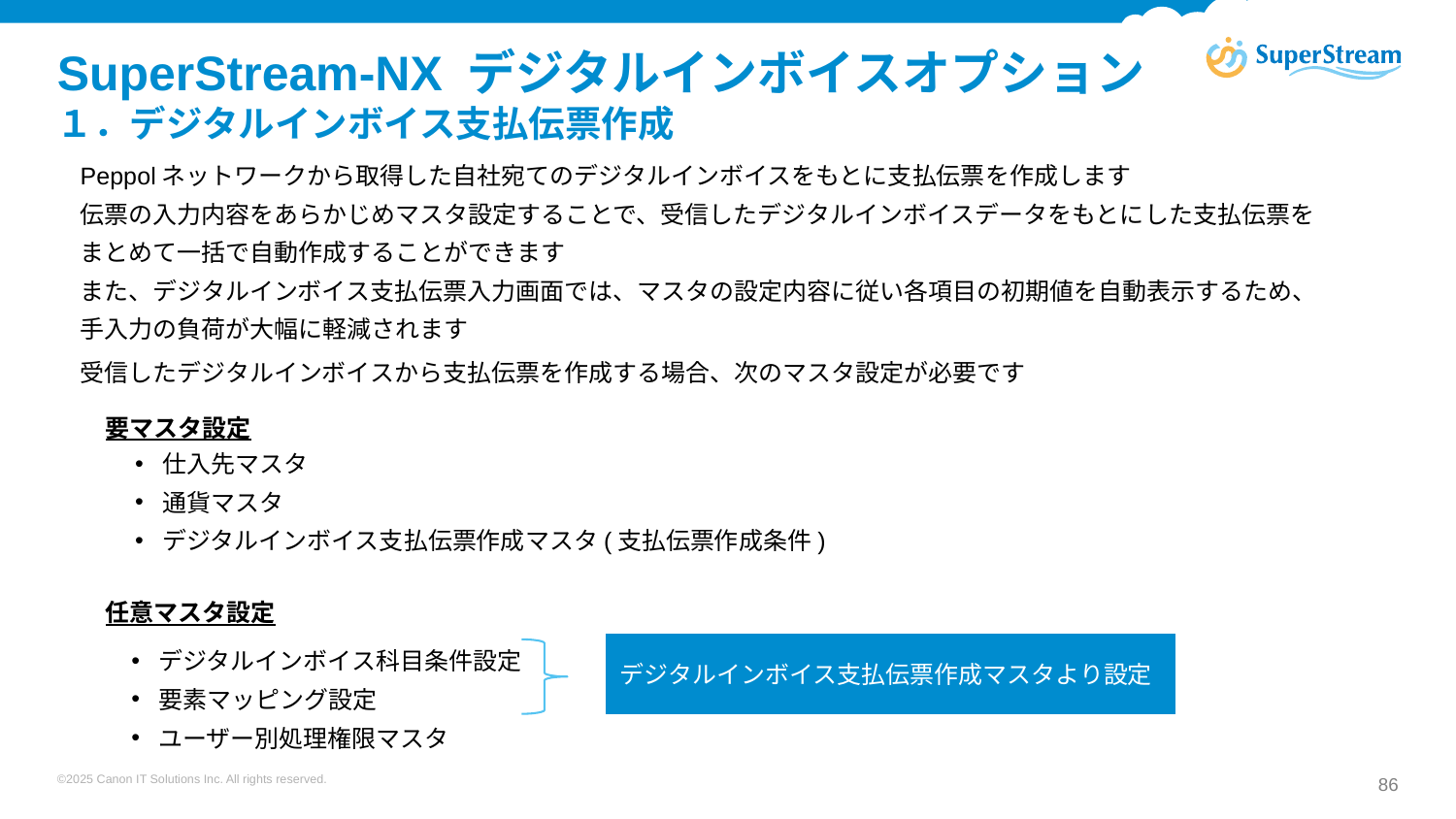

# SuperStream-NX デジタルインボイスオプション １．デジタルインボイス支払伝票作成
Peppolネットワークから取得した自社宛てのデジタルインボイスをもとに支払伝票を作成します
伝票の入力内容をあらかじめマスタ設定することで、受信したデジタルインボイスデータをもとにした支払伝票を
まとめて一括で自動作成することができます
また、デジタルインボイス支払伝票入力画面では、マスタの設定内容に従い各項目の初期値を自動表示するため、
手入力の負荷が大幅に軽減されます
受信したデジタルインボイスから支払伝票を作成する場合、次のマスタ設定が必要です
要マスタ設定
仕入先マスタ
通貨マスタ
デジタルインボイス支払伝票作成マスタ(支払伝票作成条件)
任意マスタ設定
デジタルインボイス科目条件設定
要素マッピング設定
ユーザー別処理権限マスタ
デジタルインボイス支払伝票作成マスタより設定

©2025 Canon IT Solutions Inc. All rights reserved.
86